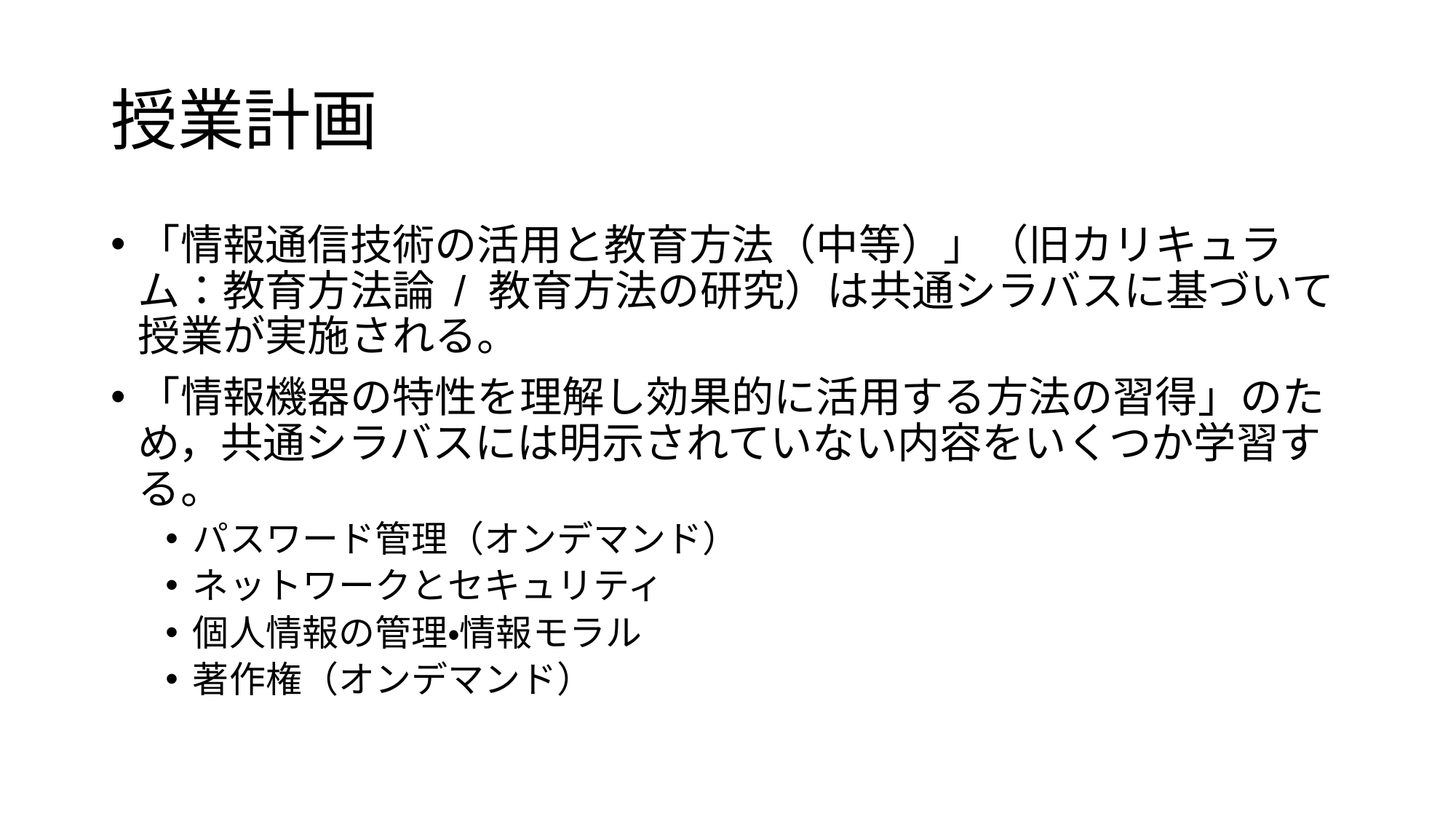

# 授業計画
「情報通信技術の活用と教育方法（中等）」（旧カリキュラム：教育方法論 / 教育方法の研究）は共通シラバスに基づいて授業が実施される。
「情報機器の特性を理解し効果的に活用する方法の習得」のため，共通シラバスには明示されていない内容をいくつか学習する。
パスワード管理（オンデマンド）
ネットワークとセキュリティ
個人情報の管理・情報モラル
著作権（オンデマンド）